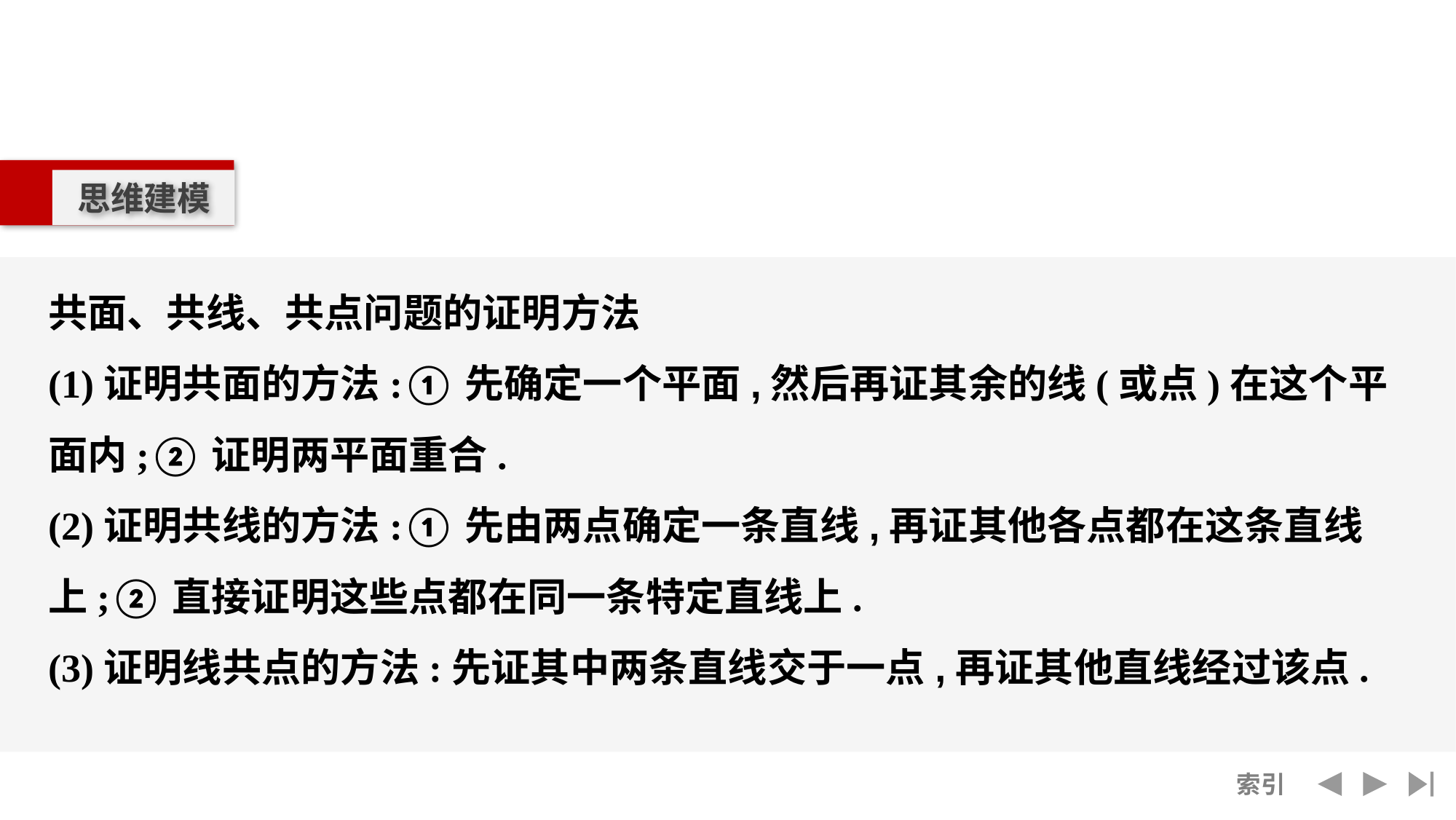

思维建模

共面、共线、共点问题的证明方法
(1)证明共面的方法:①先确定一个平面,然后再证其余的线(或点)在这个平面内;②证明两平面重合.
(2)证明共线的方法:①先由两点确定一条直线,再证其他各点都在这条直线上;②直接证明这些点都在同一条特定直线上.
(3)证明线共点的方法:先证其中两条直线交于一点,再证其他直线经过该点.